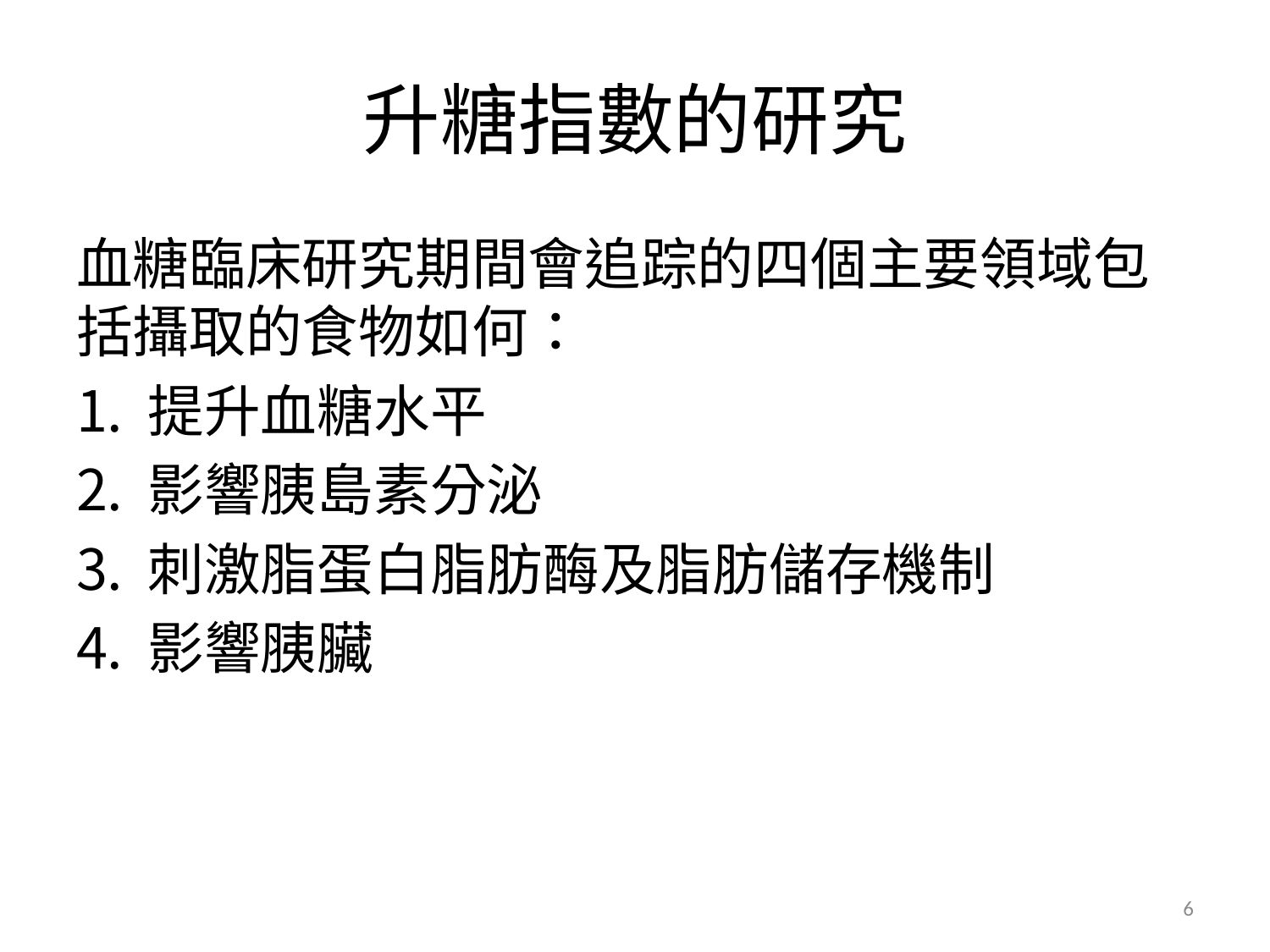

# 升糖指數的研究
血糖臨床研究期間會追踪的四個主要領域包括攝取的食物如何：
提升血糖水平
影響胰島素分泌
刺激脂蛋白脂肪酶及脂肪儲存機制
影響胰臟
6